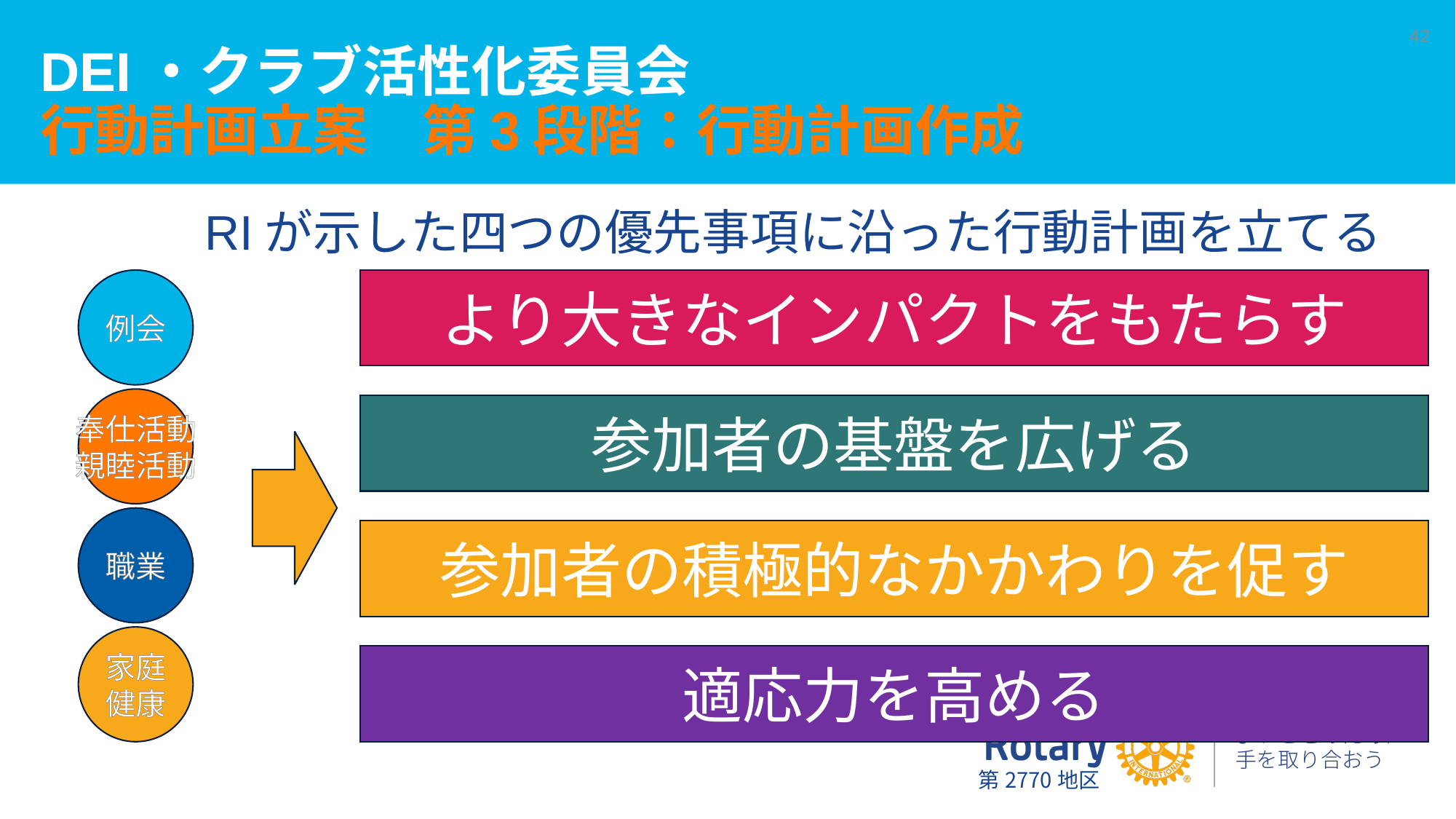

42
# DEI・クラブ活性化委員会 行動計画立案　第3段階：行動計画作成
RIが示した四つの優先事項に沿った行動計画を立てる

例会
より大きなインパクトをもたらす
奉仕活動
親睦活動
参加者の基盤を広げる

職業
参加者の積極的なかかわりを促す
家庭
健康
適応力を高める